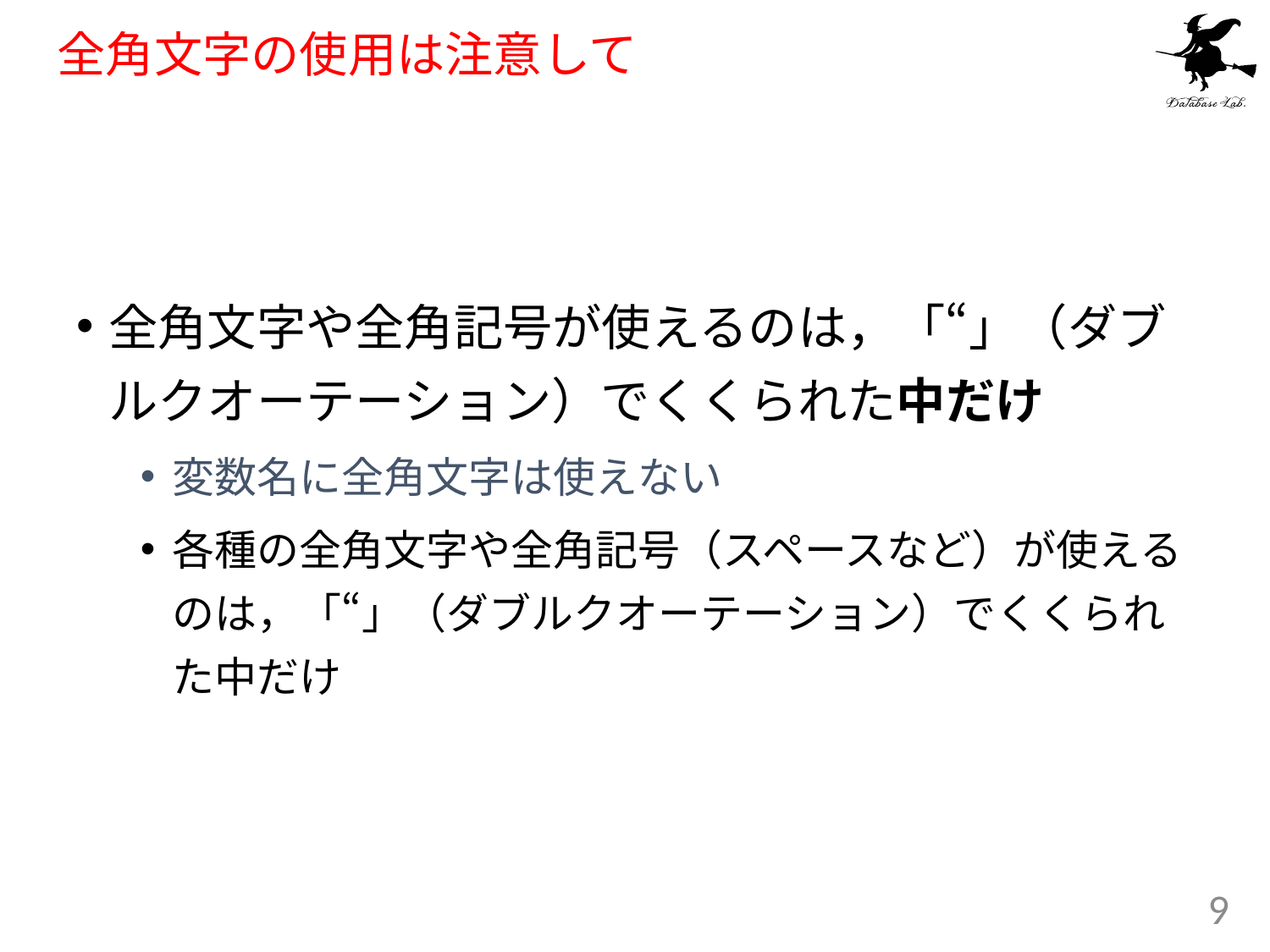

# 全角文字の使用は注意して
全角文字や全角記号が使えるのは，「“」（ダブルクオーテーション）でくくられた中だけ
変数名に全角文字は使えない
各種の全角文字や全角記号（スペースなど）が使えるのは，「“」（ダブルクオーテーション）でくくられた中だけ

9